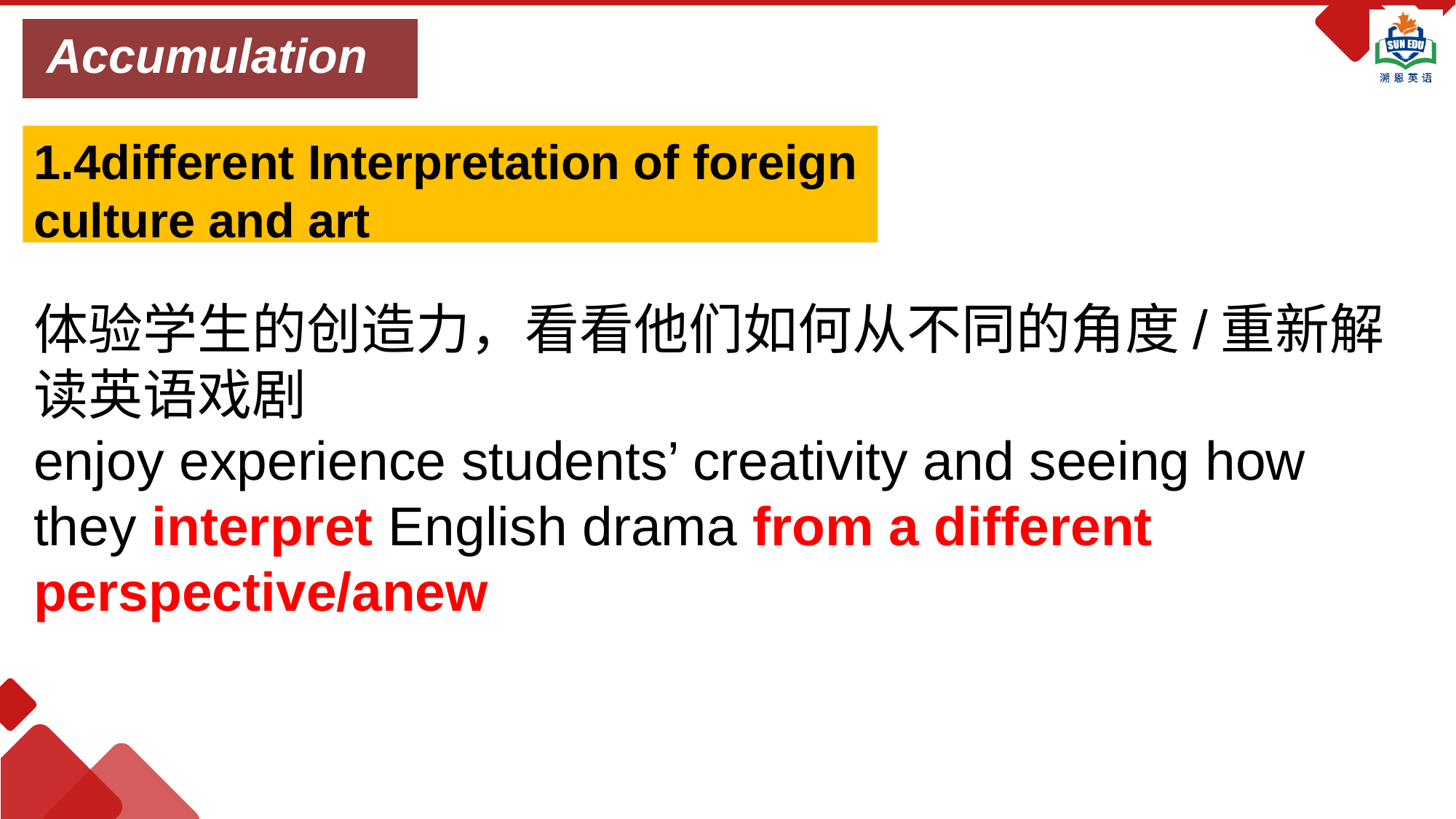

Accumulation
1.4different Interpretation of foreign culture and art
体验学生的创造力，看看他们如何从不同的角度/重新解读英语戏剧
enjoy experience students’ creativity and seeing how they interpret English drama from a different perspective/anew